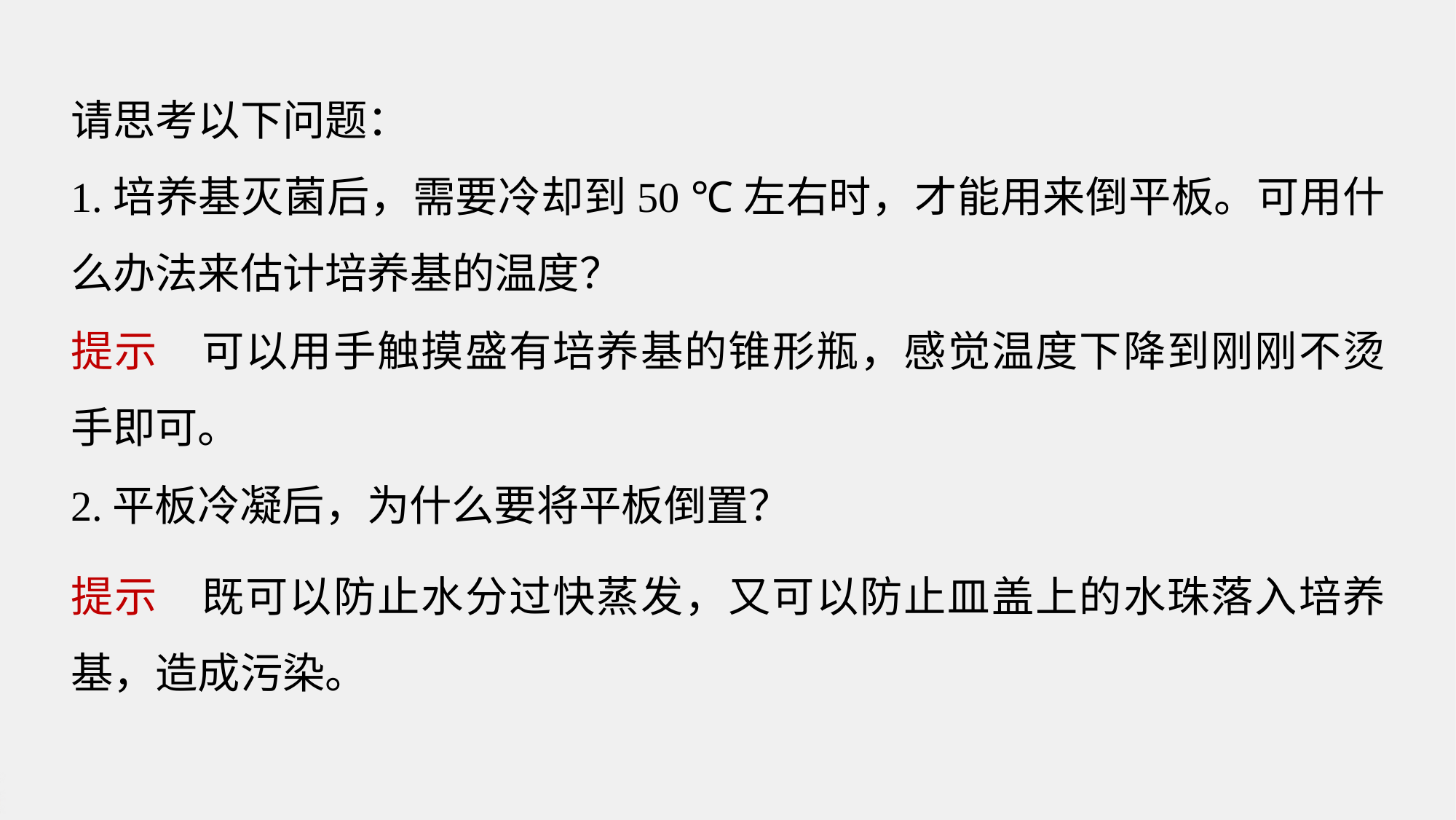

请思考以下问题：
1.培养基灭菌后，需要冷却到50 ℃左右时，才能用来倒平板。可用什么办法来估计培养基的温度？
提示　可以用手触摸盛有培养基的锥形瓶，感觉温度下降到刚刚不烫手即可。
2.平板冷凝后，为什么要将平板倒置？
提示　既可以防止水分过快蒸发，又可以防止皿盖上的水珠落入培养基，造成污染。